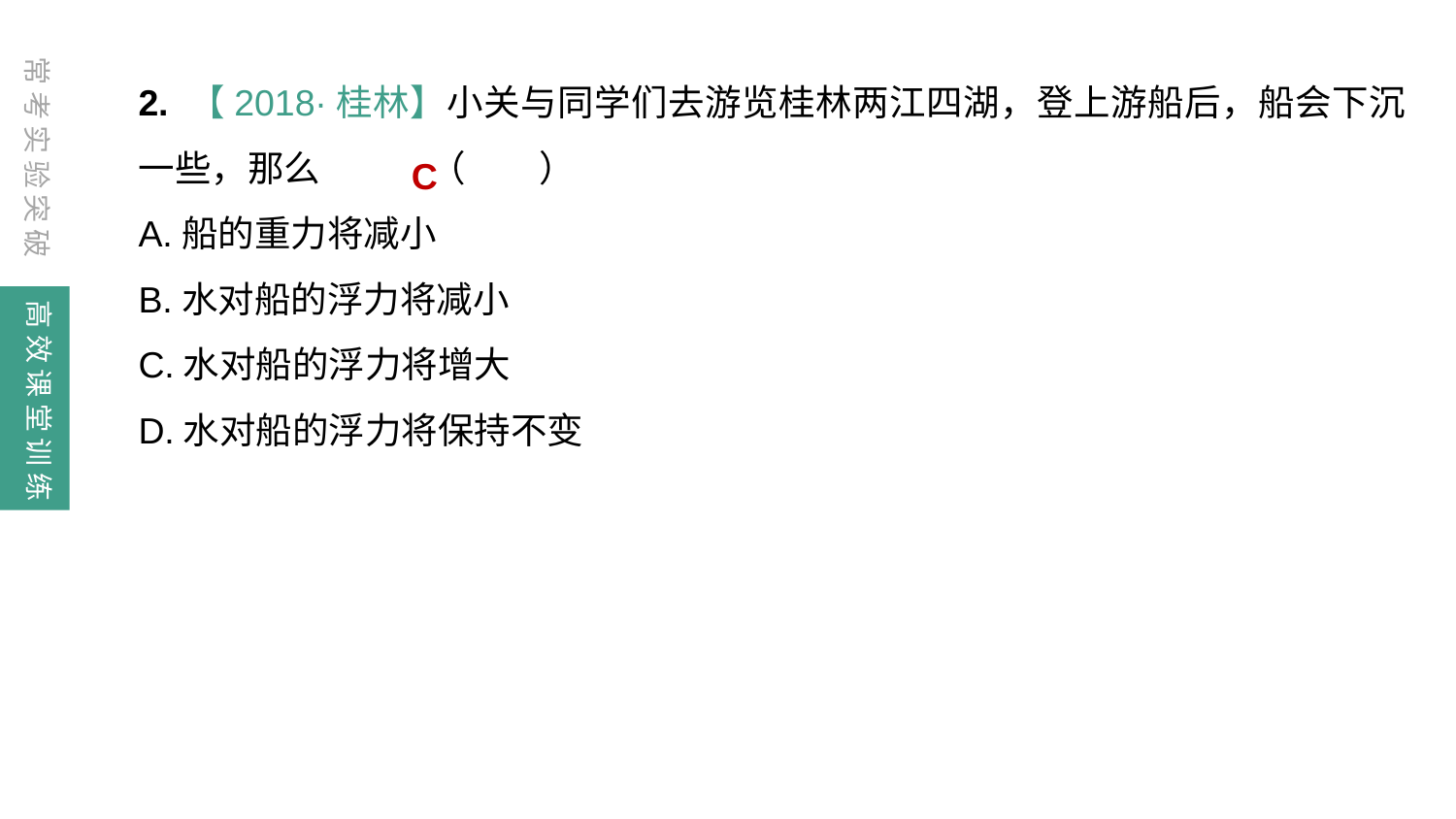

常考实验突破
2. 【2018·桂林】小关与同学们去游览桂林两江四湖，登上游船后，船会下沉一些，那么	（　　）
A.船的重力将减小
B.水对船的浮力将减小
C.水对船的浮力将增大
D.水对船的浮力将保持不变
C

高效课堂训练